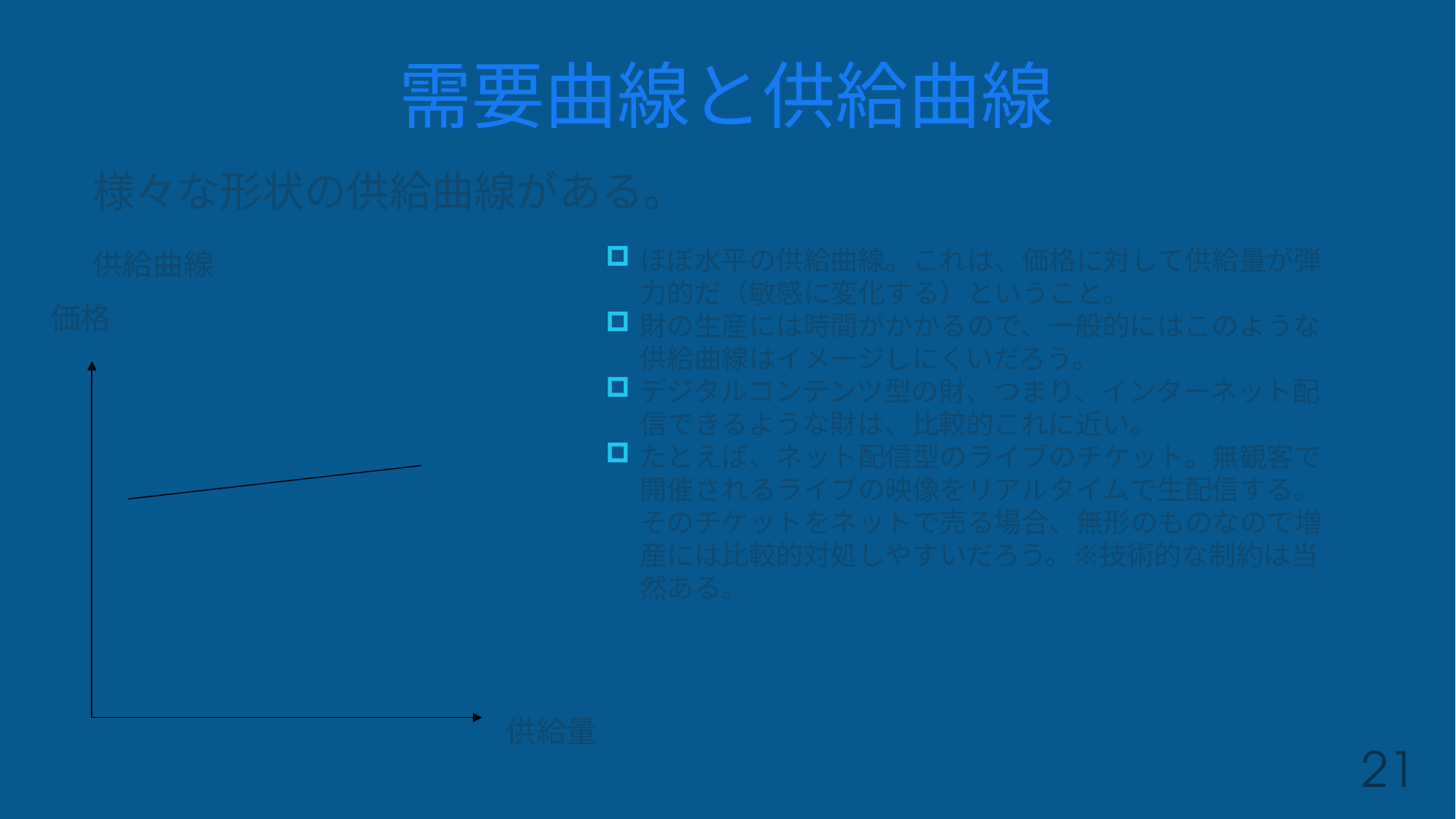

# 需要曲線と供給曲線
　様々な形状の供給曲線がある。
　供給曲線
価格

　　　　　　　　　　　　　　　供給量
ほぼ水平の供給曲線。これは、価格に対して供給量が弾力的だ（敏感に変化する）ということ。
財の生産には時間がかかるので、一般的にはこのような供給曲線はイメージしにくいだろう。
デジタルコンテンツ型の財、つまり、インターネット配信できるような財は、比較的これに近い。
たとえば、ネット配信型のライブのチケット。無観客で開催されるライブの映像をリアルタイムで生配信する。そのチケットをネットで売る場合、無形のものなので増産には比較的対処しやすいだろう。※技術的な制約は当然ある。
21